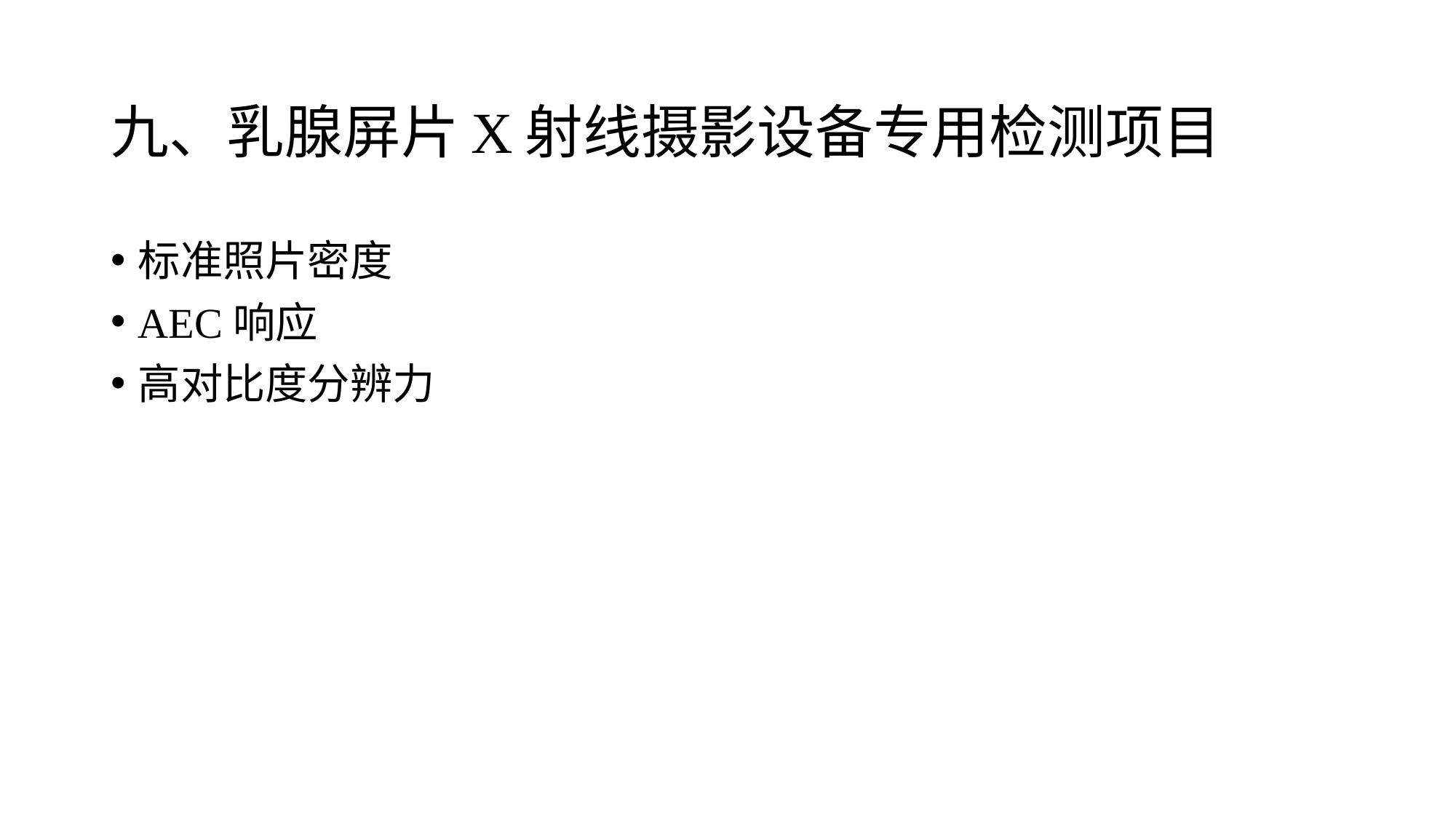

# 九、乳腺屏片X射线摄影设备专用检测项目
标准照片密度
AEC响应
高对比度分辨力